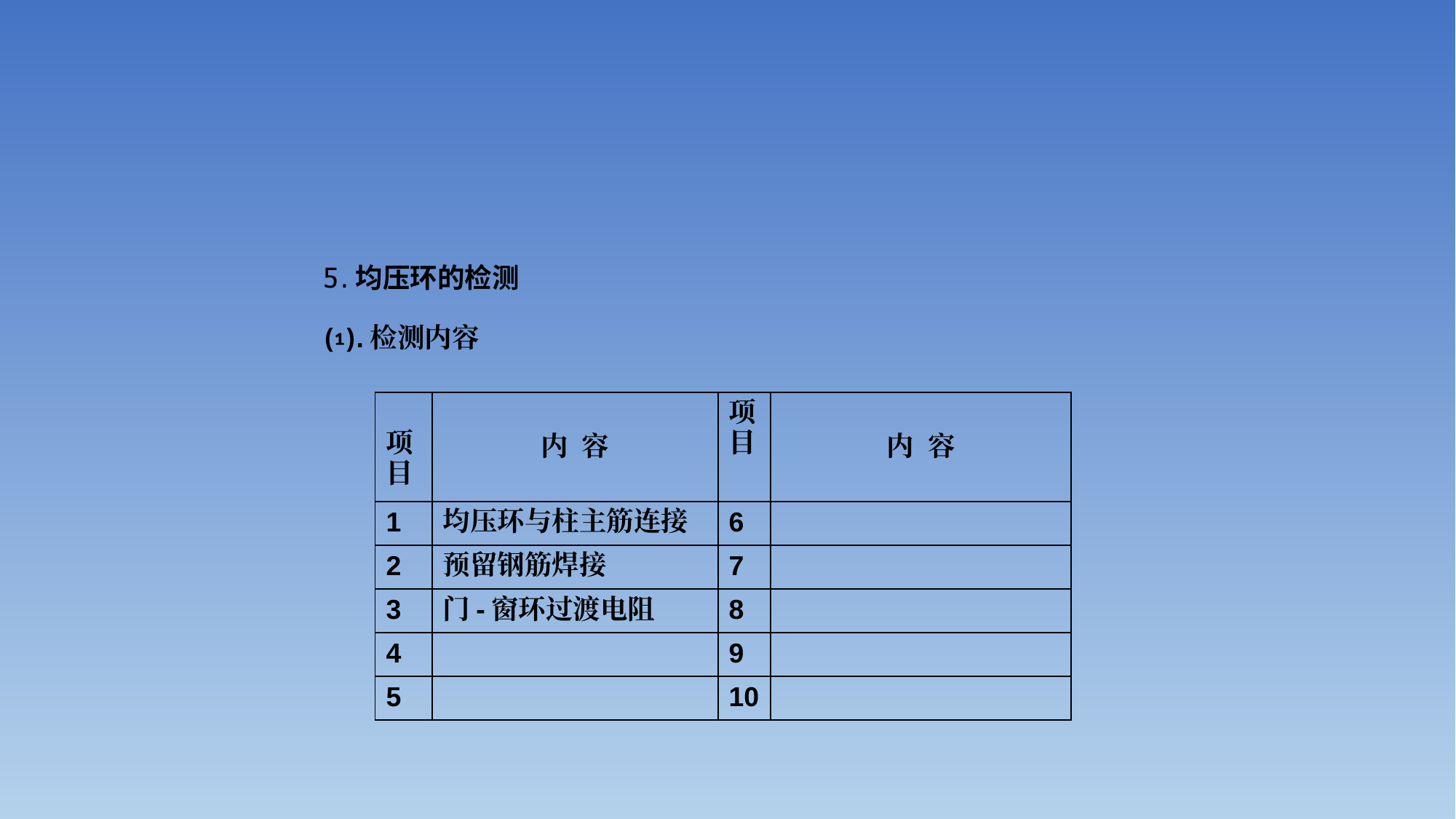

#

5.均压环的检测
⑴.检测内容
| 项 目 | 内 容 | 项 目 | 内 容 |
| --- | --- | --- | --- |
| 1 | 均压环与柱主筋连接 | 6 |  |
| 2 | 预留钢筋焊接 | 7 |  |
| 3 | 门-窗环过渡电阻 | 8 |  |
| 4 |  | 9 |  |
| 5 |  | 10 |  |